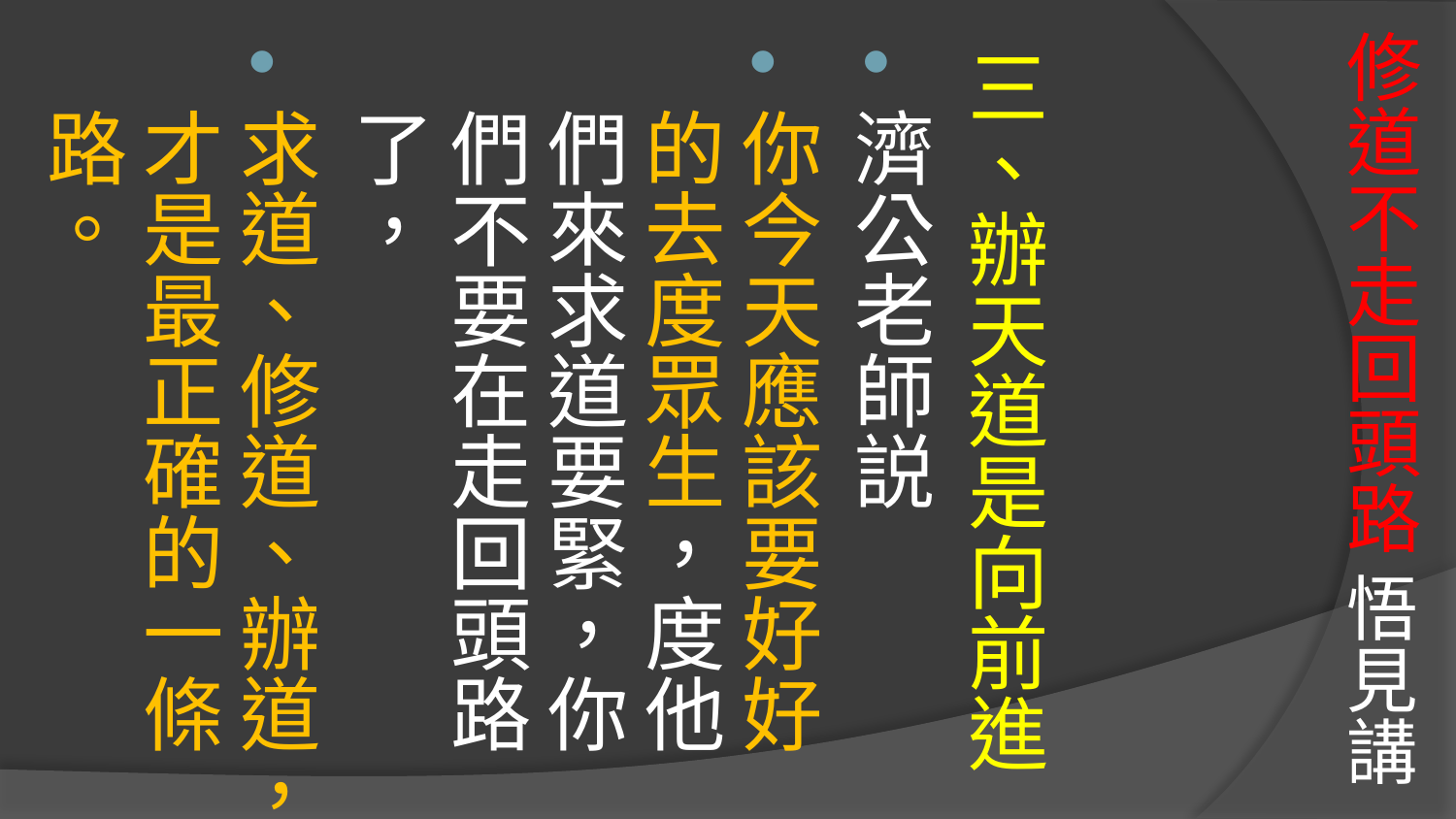

# 修道不走回頭路 悟見講
三、辦天道是向前進
濟公老師説
你今天應該要好好的去度眾生，度他們來求道要緊，你們不要在走回頭路了，
求道、修道、辦道，才是最正確的一條路。